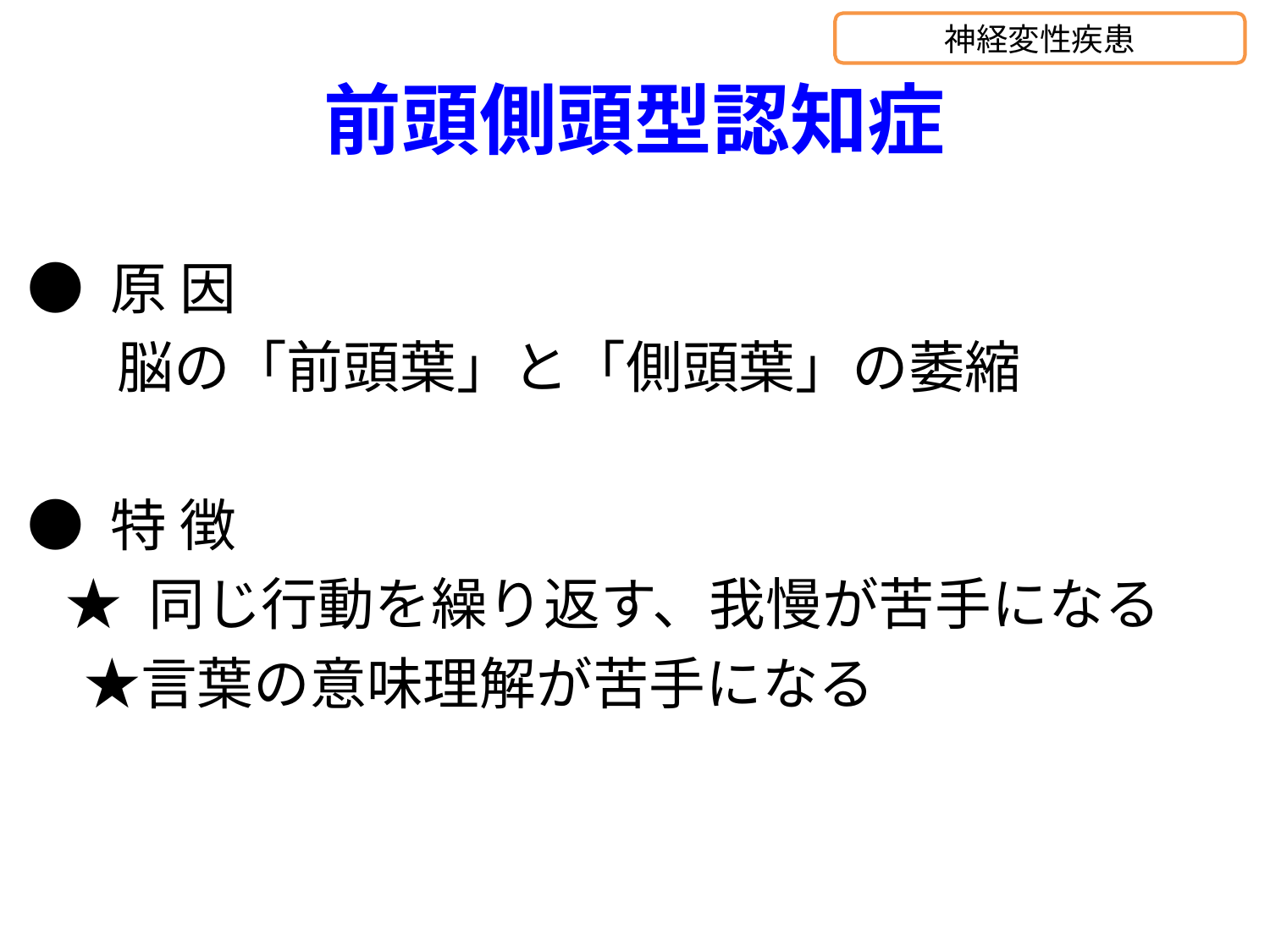

神経変性疾患
# 前頭側頭型認知症
● 原 因
      脳の「前頭葉」と「側頭葉」の萎縮

● 特 徴
   ★ 同じ行動を繰り返す、我慢が苦手になる
　★言葉の意味理解が苦手になる